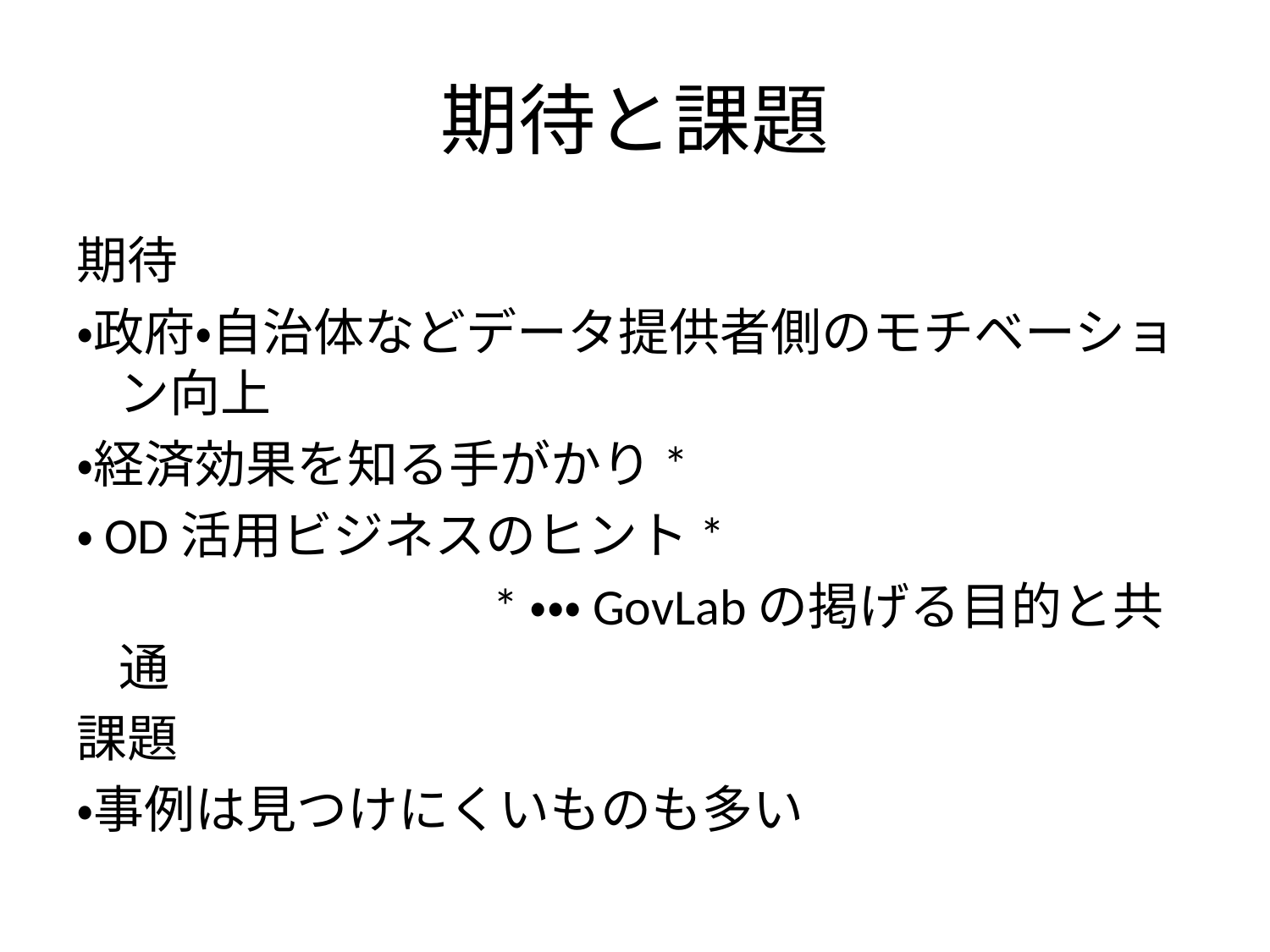

# 期待と課題
期待
・政府・自治体などデータ提供者側のモチベーション向上
・経済効果を知る手がかり*
・OD活用ビジネスのヒント*
　　　　　　　　*・・・GovLabの掲げる目的と共通
課題
・事例は見つけにくいものも多い